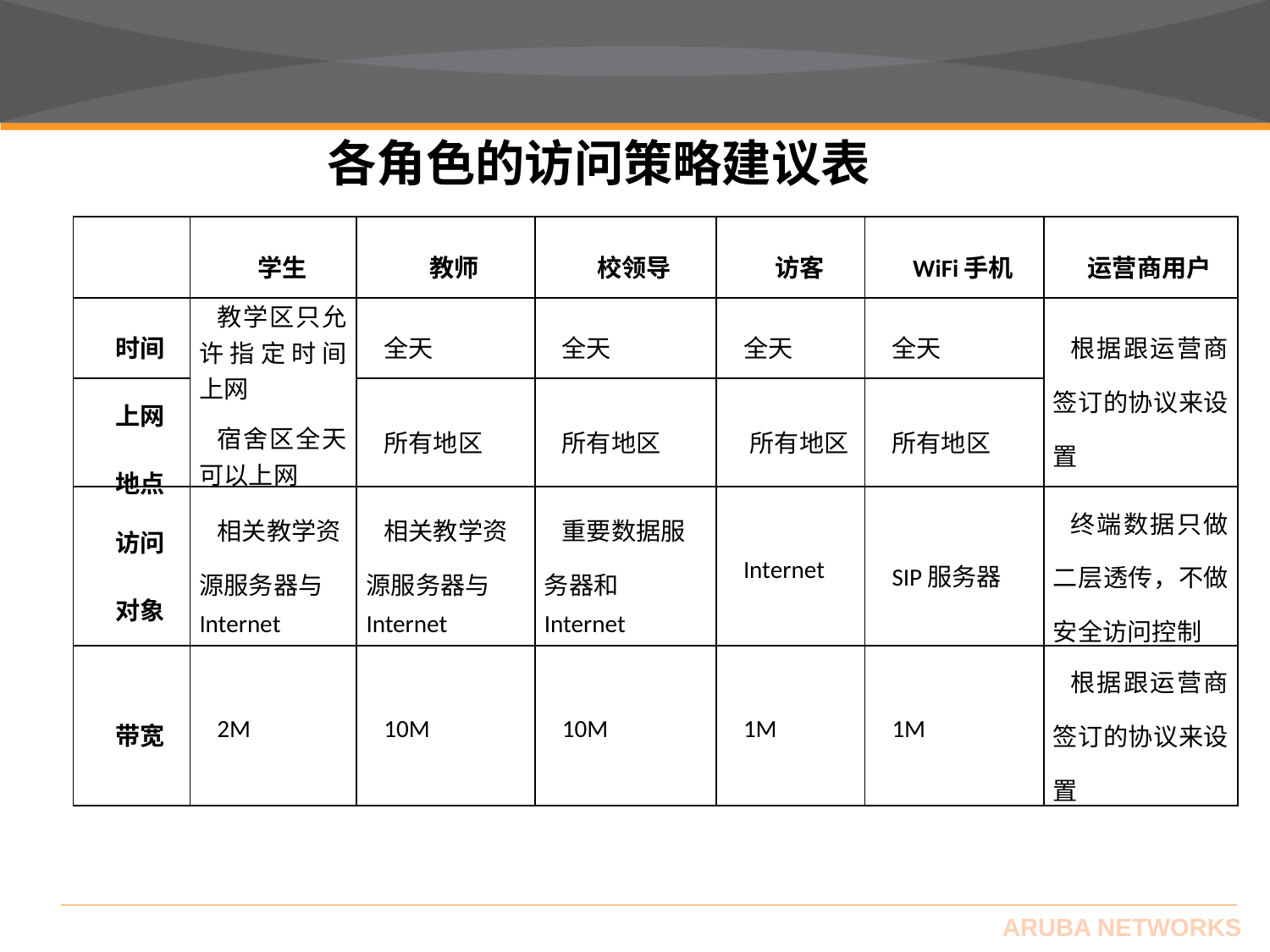

各角色的访问策略建议表
|  | 学生 | 教师 | 校领导 | 访客 | WiFi手机 | 运营商用户 |
| --- | --- | --- | --- | --- | --- | --- |
| 时间 | 教学区只允许指定时间上网 宿舍区全天可以上网 | 全天 | 全天 | 全天 | 全天 | 根据跟运营商签订的协议来设置 |
| 上网 地点 |  | 所有地区 | 所有地区 | 所有地区 | 所有地区 |  |
| 访问 对象 | 相关教学资源服务器与Internet | 相关教学资源服务器与Internet | 重要数据服务器和Internet | Internet | SIP服务器 | 终端数据只做二层透传，不做安全访问控制 |
| 带宽 | 2M | 10M | 10M | 1M | 1M | 根据跟运营商签订的协议来设置 |